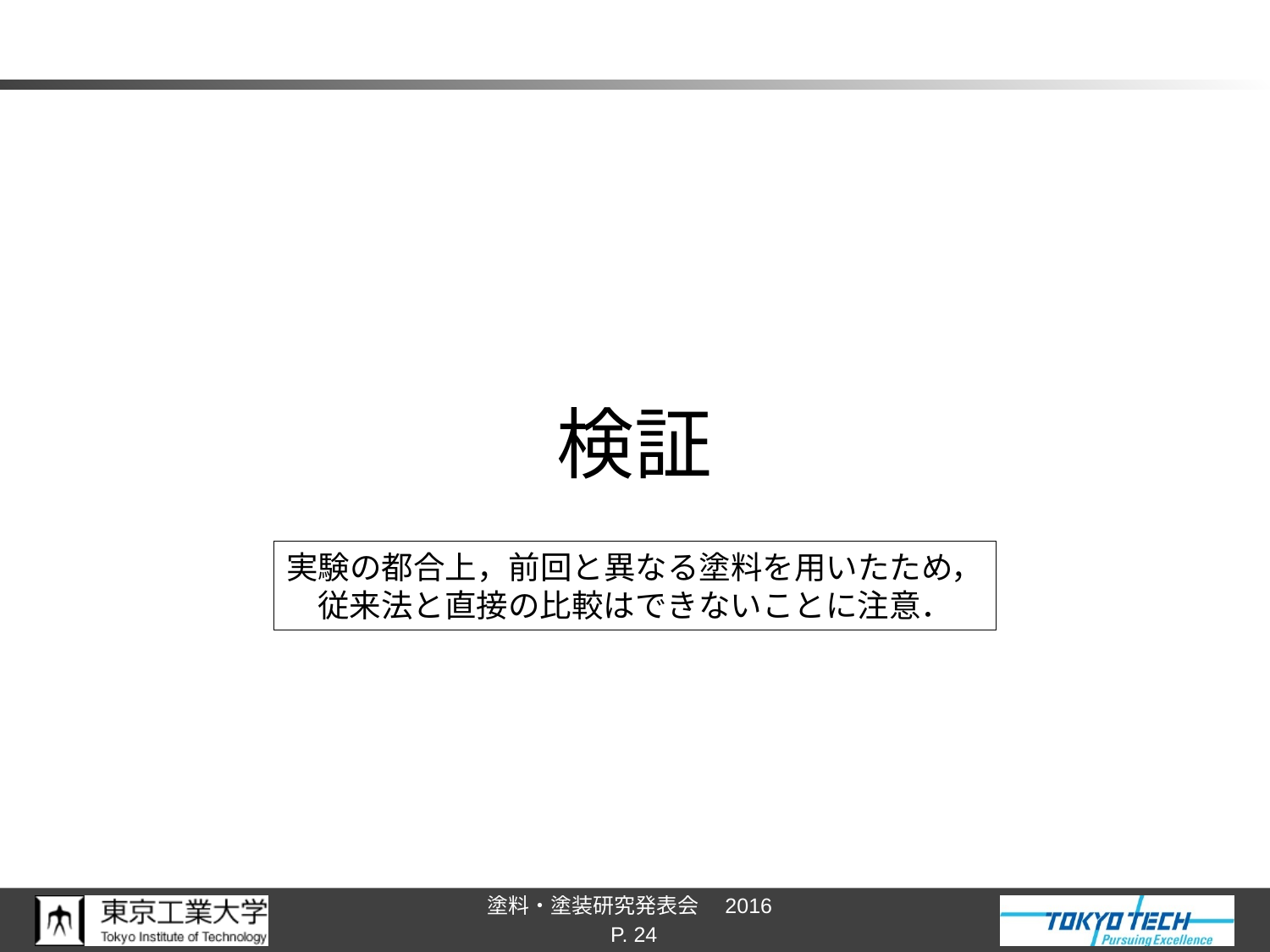

検証

実験の都合上，前回と異なる塗料を用いたため，
従来法と直接の比較はできないことに注意．
P. 24